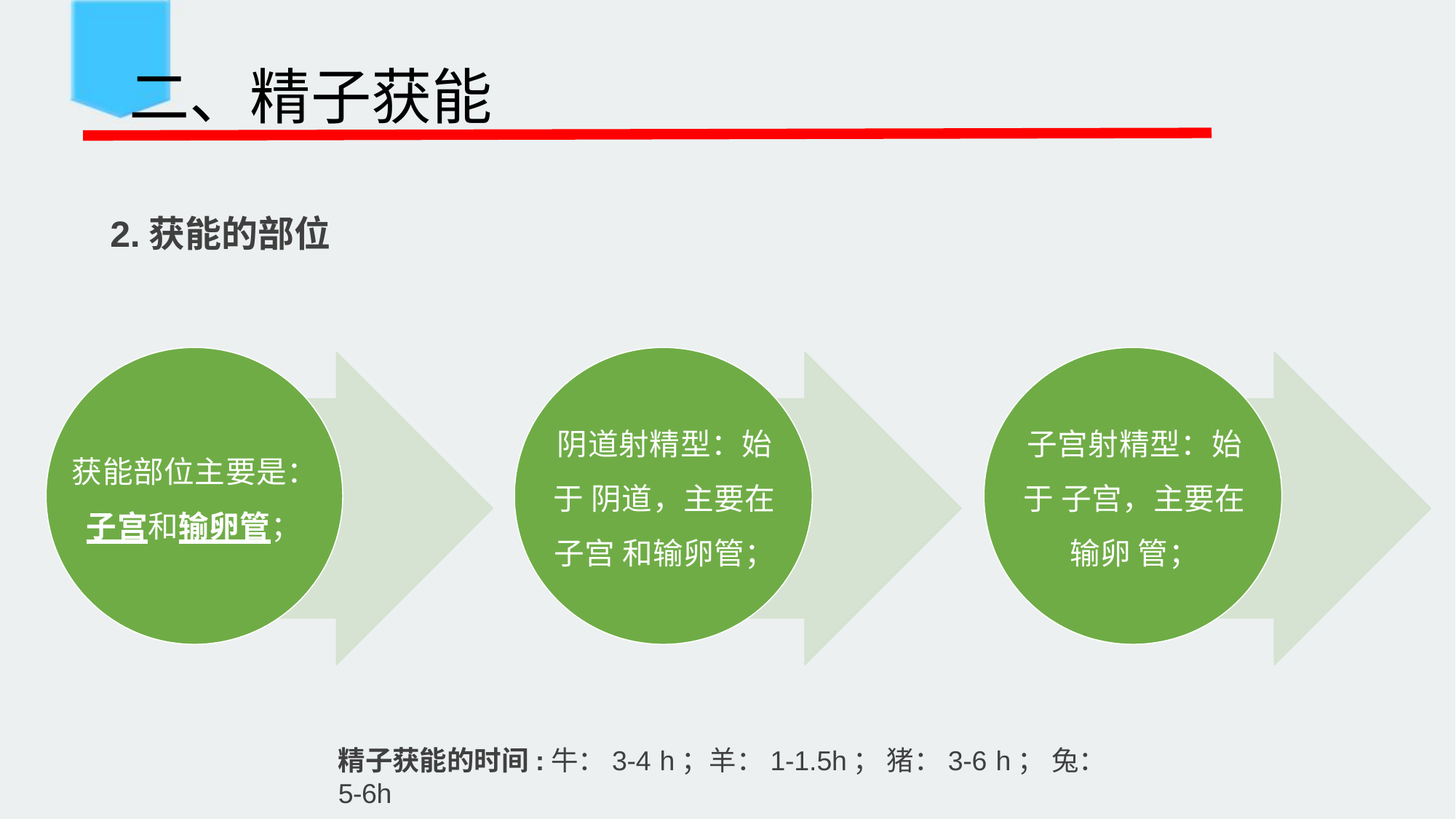

二、精子获能

   2.获能的部位

阴道射精型：始于 阴道，主要在子宫 和输卵管；
子宫射精型：始于 子宫，主要在输卵 管；
获能部位主要是：
子宫和输卵管；
精子获能的时间:牛：3-4 h；羊：1-1.5h； 猪：3-6 h； 兔：5-6h